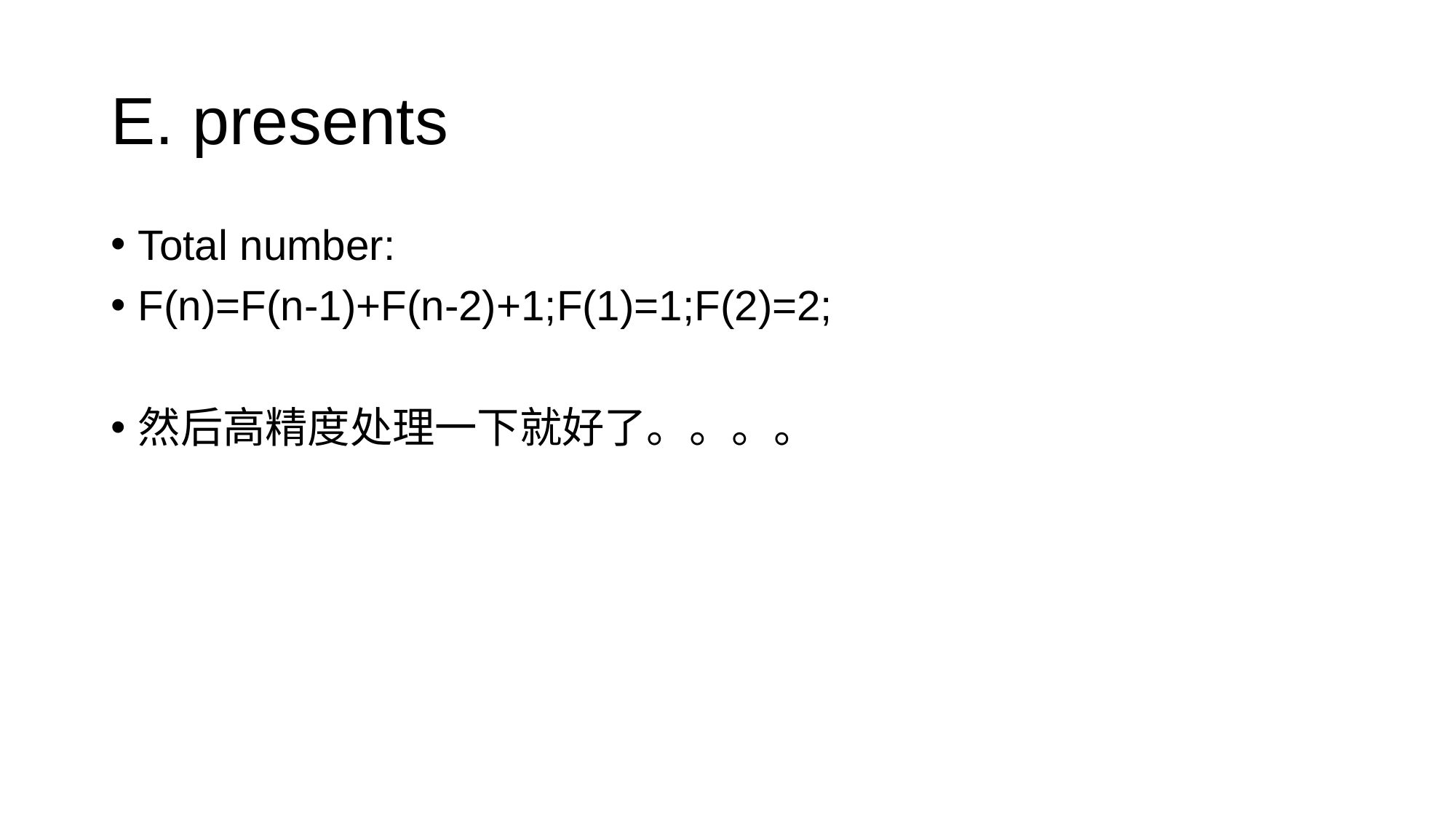

# E. presents
Total number:
F(n)=F(n-1)+F(n-2)+1;F(1)=1;F(2)=2;

然后高精度处理一下就好了。。。。